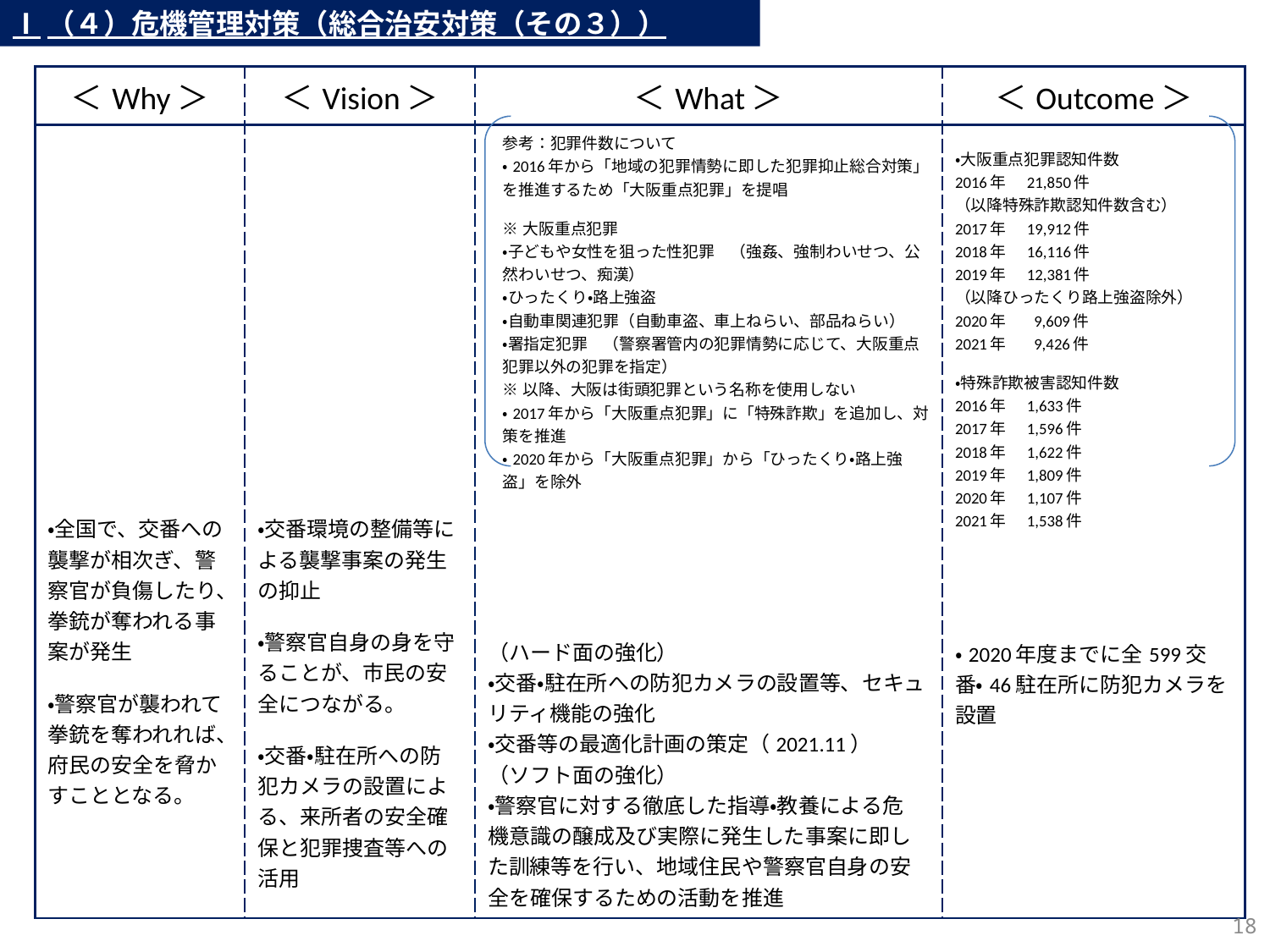

Ⅰ（４）危機管理対策（総合治安対策（その３））
| ＜Why＞ | ＜Vision＞ | ＜What＞ | ＜Outcome＞ |
| --- | --- | --- | --- |
| ・全国で、交番への襲撃が相次ぎ、警察官が負傷したり、拳銃が奪われる事案が発生 ・警察官が襲われて拳銃を奪われれば、府民の安全を脅かすこととなる。 | ・交番環境の整備等による襲撃事案の発生の抑止 ・警察官自身の身を守ることが、市民の安全につながる。 ・交番・駐在所への防犯カメラの設置による、来所者の安全確保と犯罪捜査等への活用 | 参考：犯罪件数について ・2016年から「地域の犯罪情勢に即した犯罪抑止総合対策」を推進するため「大阪重点犯罪」を提唱 ※大阪重点犯罪 ・子どもや女性を狙った性犯罪　（強姦、強制わいせつ、公然わいせつ、痴漢） ・ひったくり・路上強盗 ・自動車関連犯罪（自動車盗、車上ねらい、部品ねらい） ・署指定犯罪　（警察署管内の犯罪情勢に応じて、大阪重点犯罪以外の犯罪を指定） ※以降、大阪は街頭犯罪という名称を使用しない ・2017年から「大阪重点犯罪」に「特殊詐欺」を追加し、対策を推進 ・2020年から「大阪重点犯罪」から「ひったくり・路上強盗」を除外 （ハード面の強化） ・交番・駐在所への防犯カメラの設置等、セキュリティ機能の強化 ・交番等の最適化計画の策定（2021.11） （ソフト面の強化） ・警察官に対する徹底した指導・教養による危 機意識の醸成及び実際に発生した事案に即した訓練等を行い、地域住民や警察官自身の安全を確保するための活動を推進 | ・大阪重点犯罪認知件数 2016年　21,850件 （以降特殊詐欺認知件数含む） 2017年　19,912件 2018年　16,116件 2019年　12,381件 （以降ひったくり路上強盗除外） 2020年　 9,609件 2021年　 9,426件　　 ・特殊詐欺被害認知件数 2016年　1,633件 2017年　1,596件 2018年　1,622件 2019年　1,809件 2020年　1,107件 2021年　1,538件 ・2020年度までに全599交番・46駐在所に防犯カメラを設置 |

18